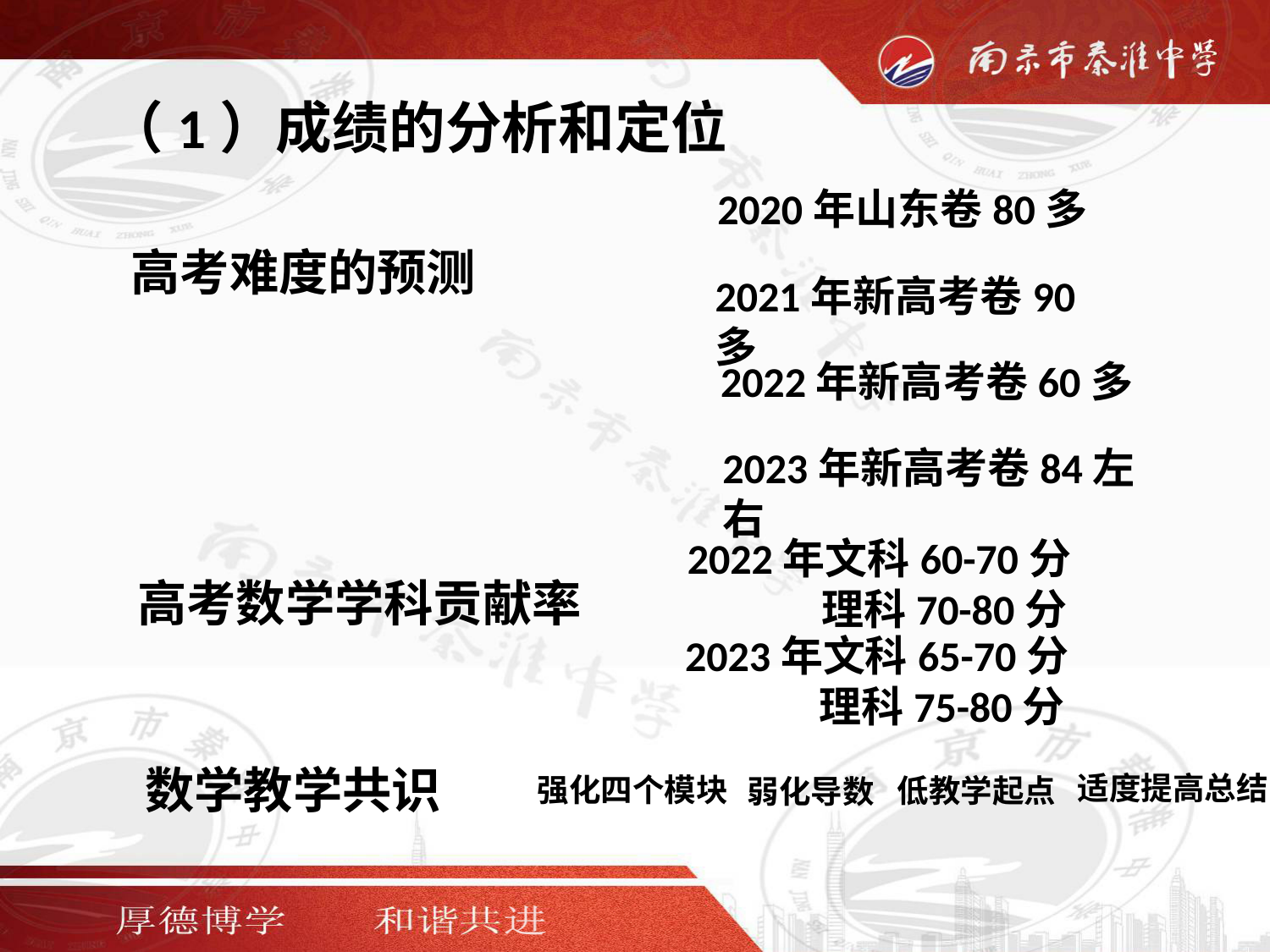

（1）成绩的分析和定位
2020年山东卷80多
高考难度的预测
2021年新高考卷90多
2022年新高考卷60多
2023年新高考卷84左右
2022年文科60-70分
             理科70-80分
高考数学学科贡献率
2023年文科65-70分
             理科75-80分
数学教学共识
适度提高总结
强化四个模块
低教学起点
弱化导数